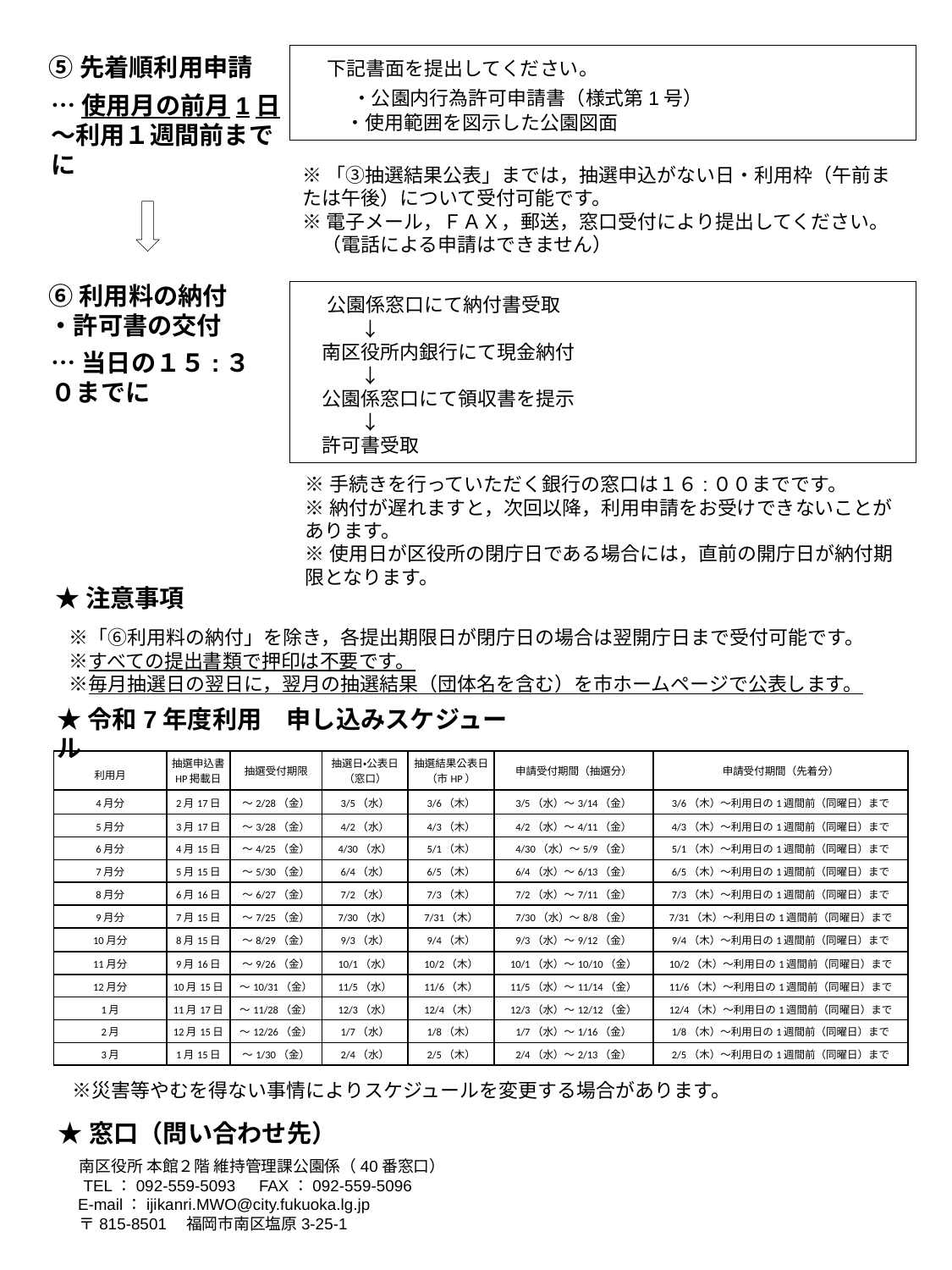

下記書面を提出してください。
　　・公園内行為許可申請書（様式第1号）
　　 ・使用範囲を図示した公園図面
⑤先着順利用申請
…使用月の前月1日～利用１週間前までに
※「③抽選結果公表」までは，抽選申込がない日・利用枠（午前または午後）について受付可能です。
※電子メール，ＦＡＸ，郵送，窓口受付により提出してください。
　（電話による申請はできません）

⑥利用料の納付
・許可書の交付
　公園係窓口にて納付書受取
　　　↓
　南区役所内銀行にて現金納付
　　　↓
　公園係窓口にて領収書を提示
　　　↓
　許可書受取
…当日の１５:３０までに
※手続きを行っていただく銀行の窓口は１６:００までです。
※納付が遅れますと，次回以降，利用申請をお受けできないことがあります。
※使用日が区役所の閉庁日である場合には，直前の開庁日が納付期限となります。
★注意事項
　※「⑥利用料の納付」を除き，各提出期限日が閉庁日の場合は翌開庁日まで受付可能です。
　※すべての提出書類で押印は不要です。
　※毎月抽選日の翌日に，翌月の抽選結果（団体名を含む）を市ホームページで公表します。
★令和7年度利用　申し込みスケジュール
| 利用月 | 抽選申込書 HP掲載日 | 抽選受付期限 | 抽選日・公表日 （窓口） | 抽選結果公表日 （市HP） | 申請受付期間（抽選分） | 申請受付期間（先着分） |
| --- | --- | --- | --- | --- | --- | --- |
| 4月分 | 2月17日 | ～2/28（金） | 3/5（水） | 3/6（木） | 3/5（水）～3/14（金） | 3/6（木）～利用日の1週間前（同曜日）まで |
| 5月分 | 3月17日 | ～3/28（金） | 4/2（水） | 4/3（木） | 4/2（水）～4/11（金） | 4/3（木）～利用日の1週間前（同曜日）まで |
| 6月分 | 4月15日 | ～4/25（金） | 4/30（水） | 5/1（木） | 4/30（水）～5/9（金） | 5/1（木）～利用日の1週間前（同曜日）まで |
| 7月分 | 5月15日 | ～5/30（金） | 6/4（水） | 6/5（木） | 6/4（水）～6/13（金） | 6/5（木）～利用日の1週間前（同曜日）まで |
| 8月分 | 6月16日 | ～6/27（金） | 7/2（水） | 7/3（木） | 7/2（水）～7/11（金） | 7/3（木）～利用日の1週間前（同曜日）まで |
| 9月分 | 7月15日 | ～7/25（金） | 7/30（水） | 7/31（木） | 7/30（水）～8/8（金） | 7/31（木）～利用日の1週間前（同曜日）まで |
| 10月分 | 8月15日 | ～8/29（金） | 9/3（水） | 9/4（木） | 9/3（水）～9/12（金） | 9/4（木）～利用日の1週間前（同曜日）まで |
| 11月分 | 9月16日 | ～9/26（金） | 10/1（水） | 10/2（木） | 10/1（水）～10/10（金） | 10/2（木）～利用日の1週間前（同曜日）まで |
| 12月分 | 10月15日 | ～10/31（金） | 11/5（水） | 11/6（木） | 11/5（水）～11/14（金） | 11/6（木）～利用日の1週間前（同曜日）まで |
| 1月 | 11月17日 | ～11/28（金） | 12/3（水） | 12/4（木） | 12/3（水）～12/12（金） | 12/4（木）～利用日の1週間前（同曜日）まで |
| 2月 | 12月15日 | ～12/26（金） | 1/7（水） | 1/8（木） | 1/7（水）～1/16（金） | 1/8（木）～利用日の1週間前（同曜日）まで |
| 3月 | 1月15日 | ～1/30（金） | 2/4（水） | 2/5（木） | 2/4（水）～2/13（金） | 2/5（木）～利用日の1週間前（同曜日）まで |
　※災害等やむを得ない事情によりスケジュールを変更する場合があります。
★窓口（問い合わせ先）
　 南区役所 本館２階 維持管理課公園係（40番窓口）
　 TEL：092-559-5093　FAX：092-559-5096
    E-mail：ijikanri.MWO@city.fukuoka.lg.jp
　 〒815-8501　福岡市南区塩原3-25-1